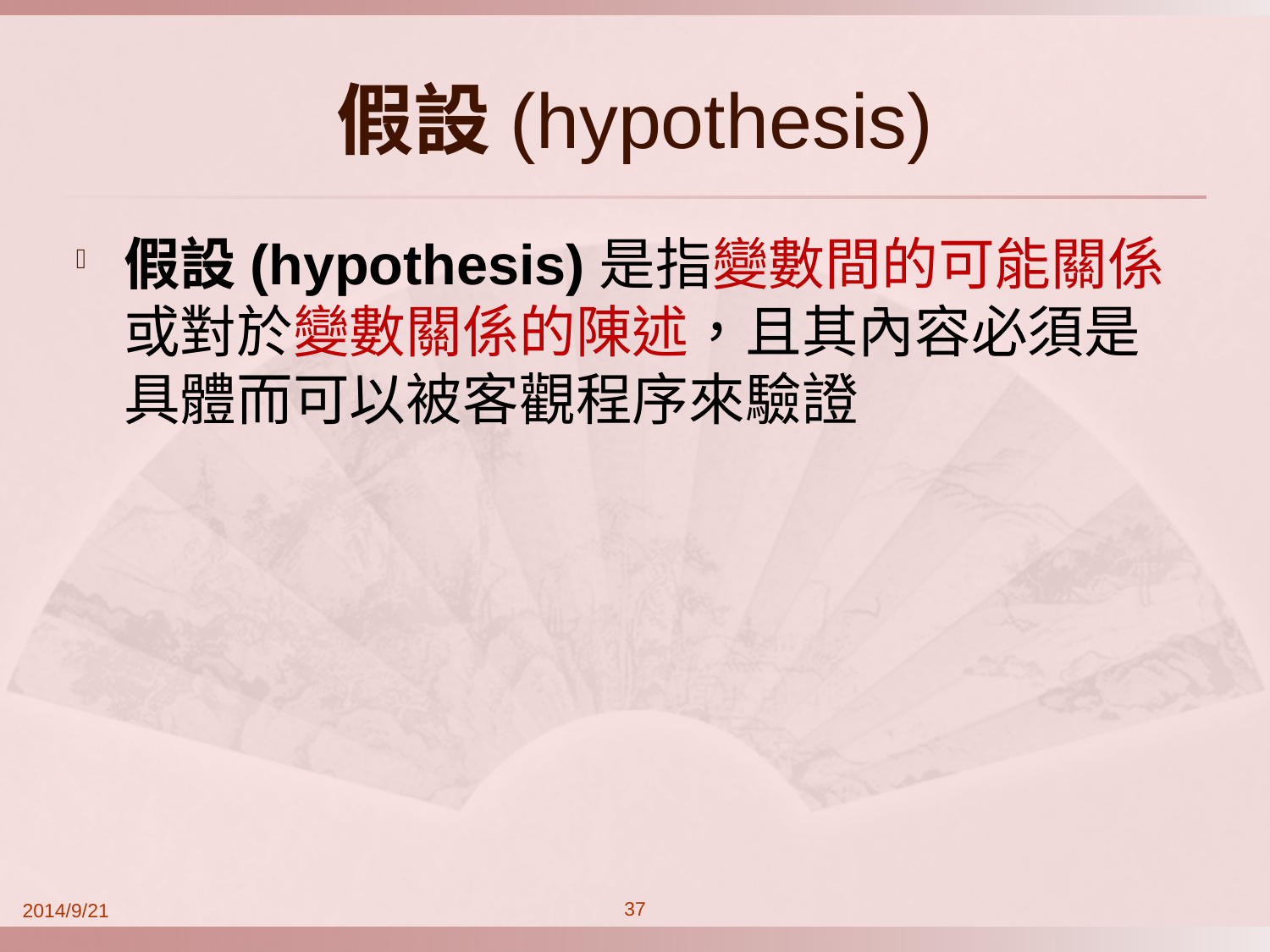

# 假設(hypothesis)
假設(hypothesis)是指變數間的可能關係或對於變數關係的陳述，且其內容必須是具體而可以被客觀程序來驗證
2014/9/21
37